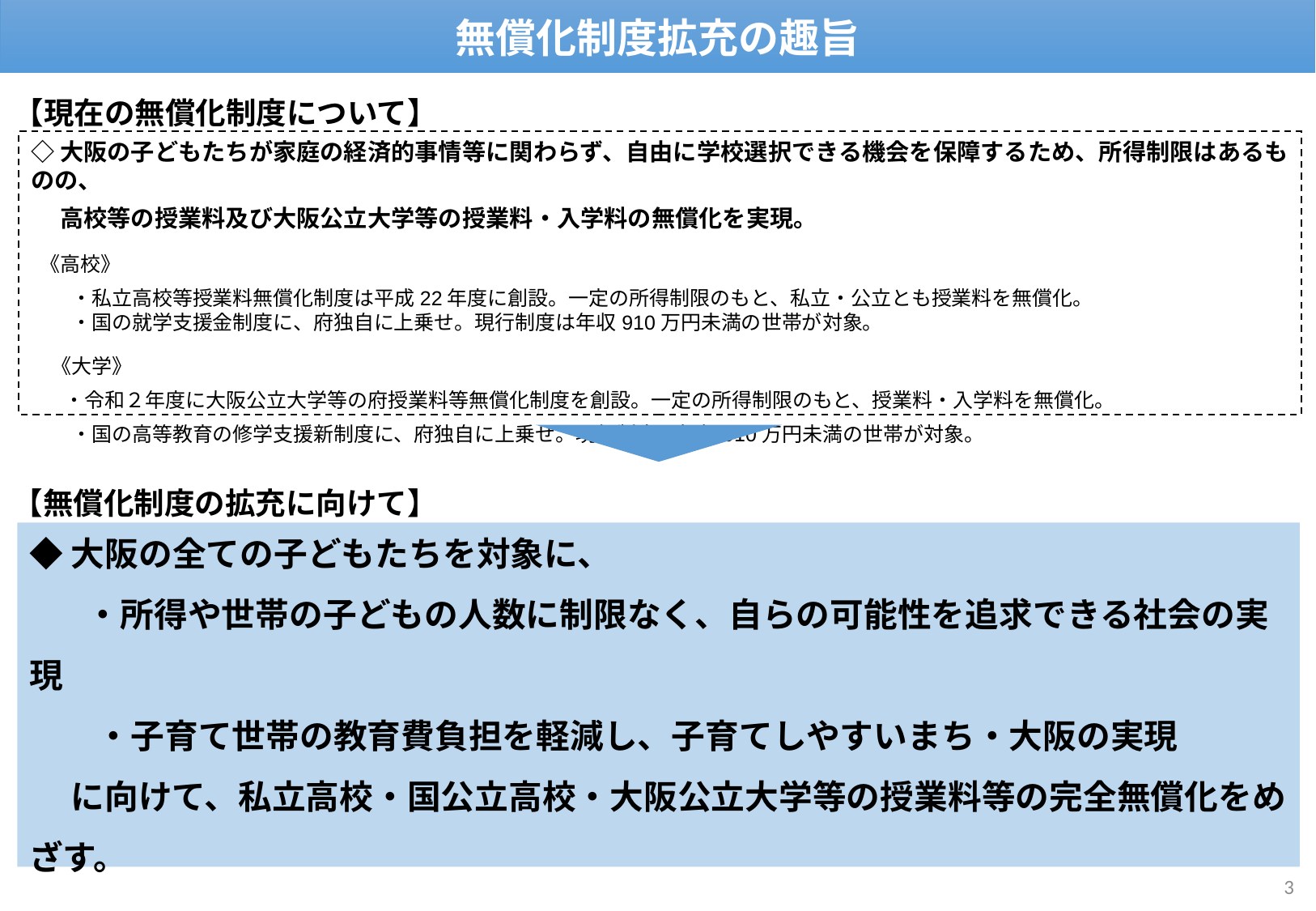

無償化制度拡充の趣旨
【現在の無償化制度について】

◇大阪の子どもたちが家庭の経済的事情等に関わらず、自由に学校選択できる機会を保障するため、所得制限はあるものの、
　 高校等の授業料及び大阪公立大学等の授業料・入学料の無償化を実現。
 《高校》
　　・私立高校等授業料無償化制度は平成22年度に創設。一定の所得制限のもと、私立・公立とも授業料を無償化。
　　・国の就学支援金制度に、府独自に上乗せ。現行制度は年収910万円未満の世帯が対象。
　《大学》
  　・令和２年度に大阪公立大学等の府授業料等無償化制度を創設。一定の所得制限のもと、授業料・入学料を無償化。
　　・国の高等教育の修学支援新制度に、府独自に上乗せ。現行制度は年収910万円未満の世帯が対象。

【無償化制度の拡充に向けて】

◆大阪の全ての子どもたちを対象に、
  　・所得や世帯の子どもの人数に制限なく、自らの可能性を追求できる社会の実現
　　・子育て世帯の教育費負担を軽減し、子育てしやすいまち・大阪の実現
　 に向けて、私立高校・国公立高校・大阪公立大学等の授業料等の完全無償化をめざす。
3